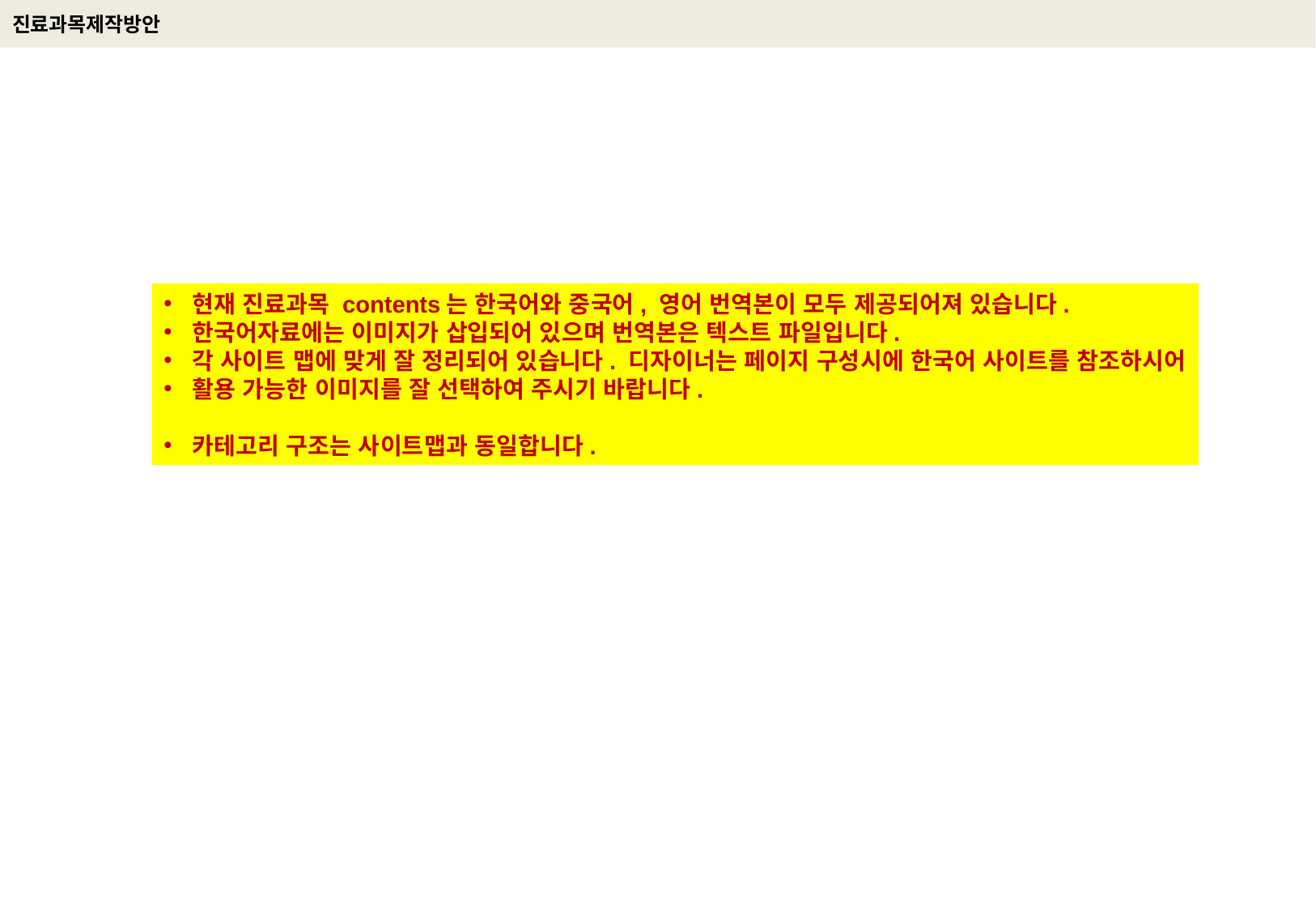

# 진료과목제작방안
현재 진료과목 contents는 한국어와 중국어, 영어 번역본이 모두 제공되어져 있습니다.
한국어자료에는 이미지가 삽입되어 있으며 번역본은 텍스트 파일입니다.
각 사이트 맵에 맞게 잘 정리되어 있습니다. 디자이너는 페이지 구성시에 한국어 사이트를 참조하시어
활용 가능한 이미지를 잘 선택하여 주시기 바랍니다.

카테고리 구조는 사이트맵과 동일합니다.